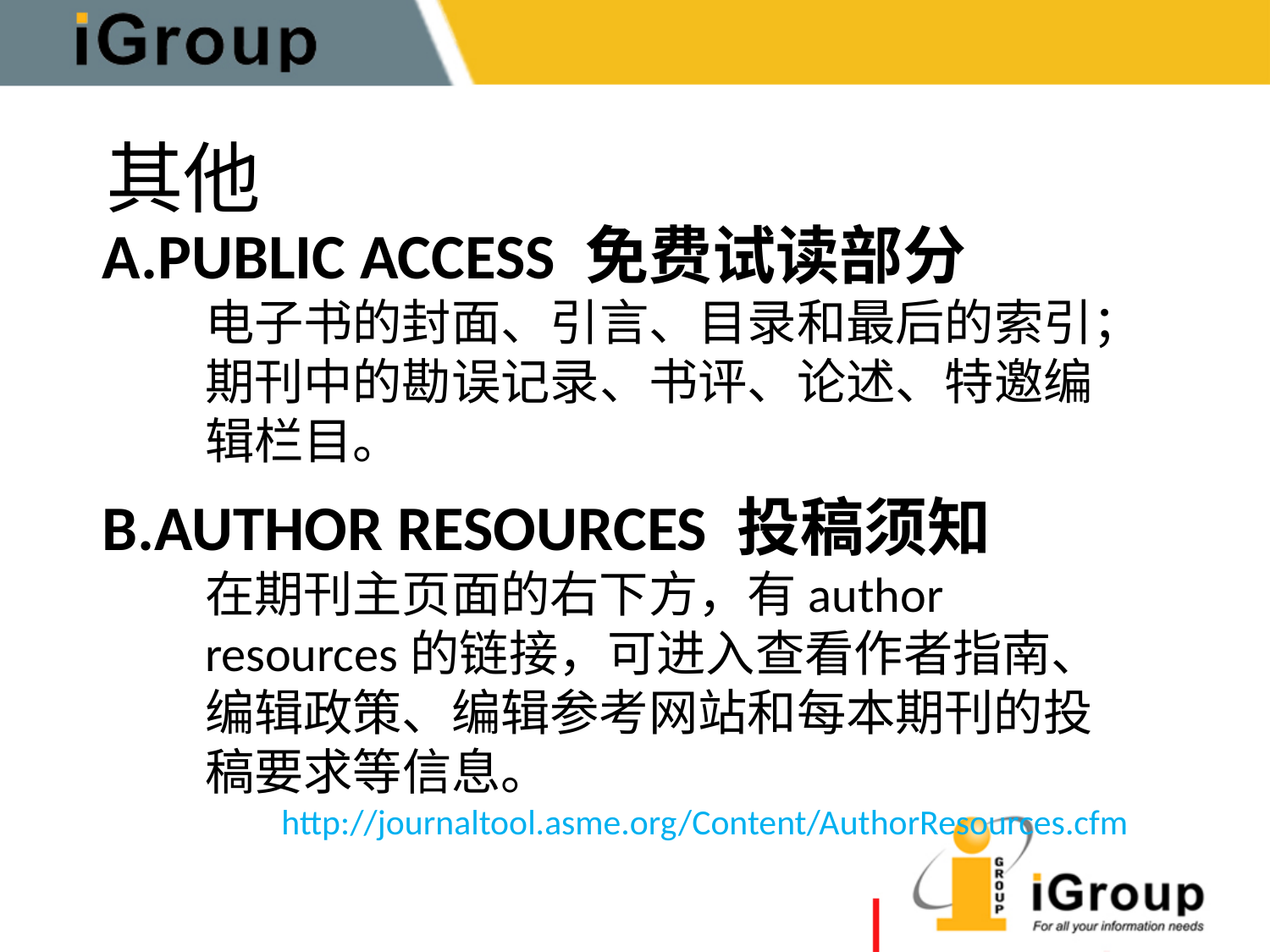

其他
PUBLIC ACCESS 免费试读部分
电子书的封面、引言、目录和最后的索引；期刊中的勘误记录、书评、论述、特邀编辑栏目。
AUTHOR RESOURCES 投稿须知
在期刊主页面的右下方，有author resources的链接，可进入查看作者指南、编辑政策、编辑参考网站和每本期刊的投稿要求等信息。
http://journaltool.asme.org/Content/AuthorResources.cfm